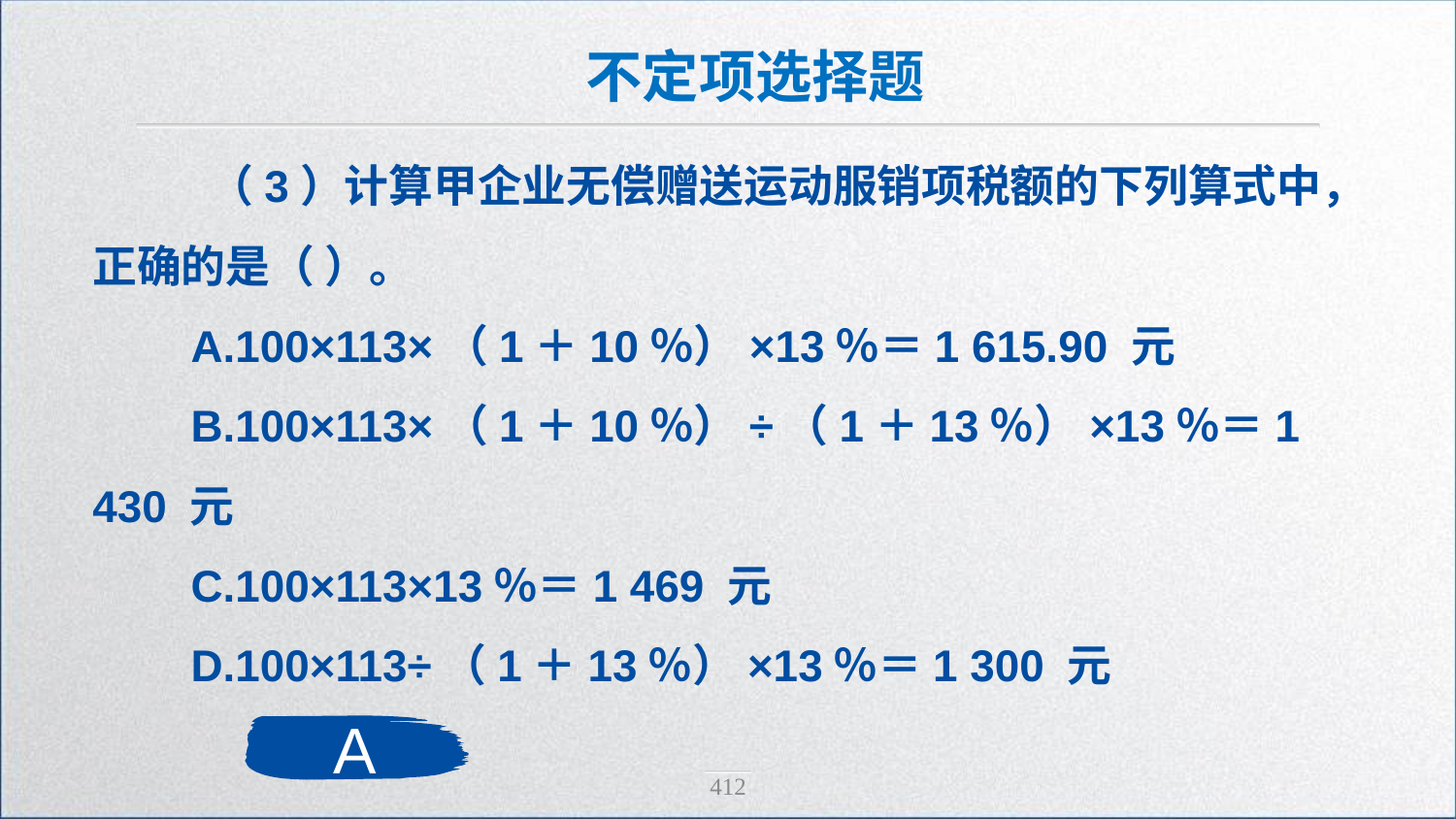

不定项选择题
  （3）计算甲企业无偿赠送运动服销项税额的下列算式中，正确的是（ ）。
 A.100×113×（1＋10％）×13％＝1 615.90 元
 B.100×113×（1＋10％）÷（1＋13％）×13％＝1 430 元
 C.100×113×13％＝1 469 元
 D.100×113÷（1＋13％）×13％＝1 300 元

A
412